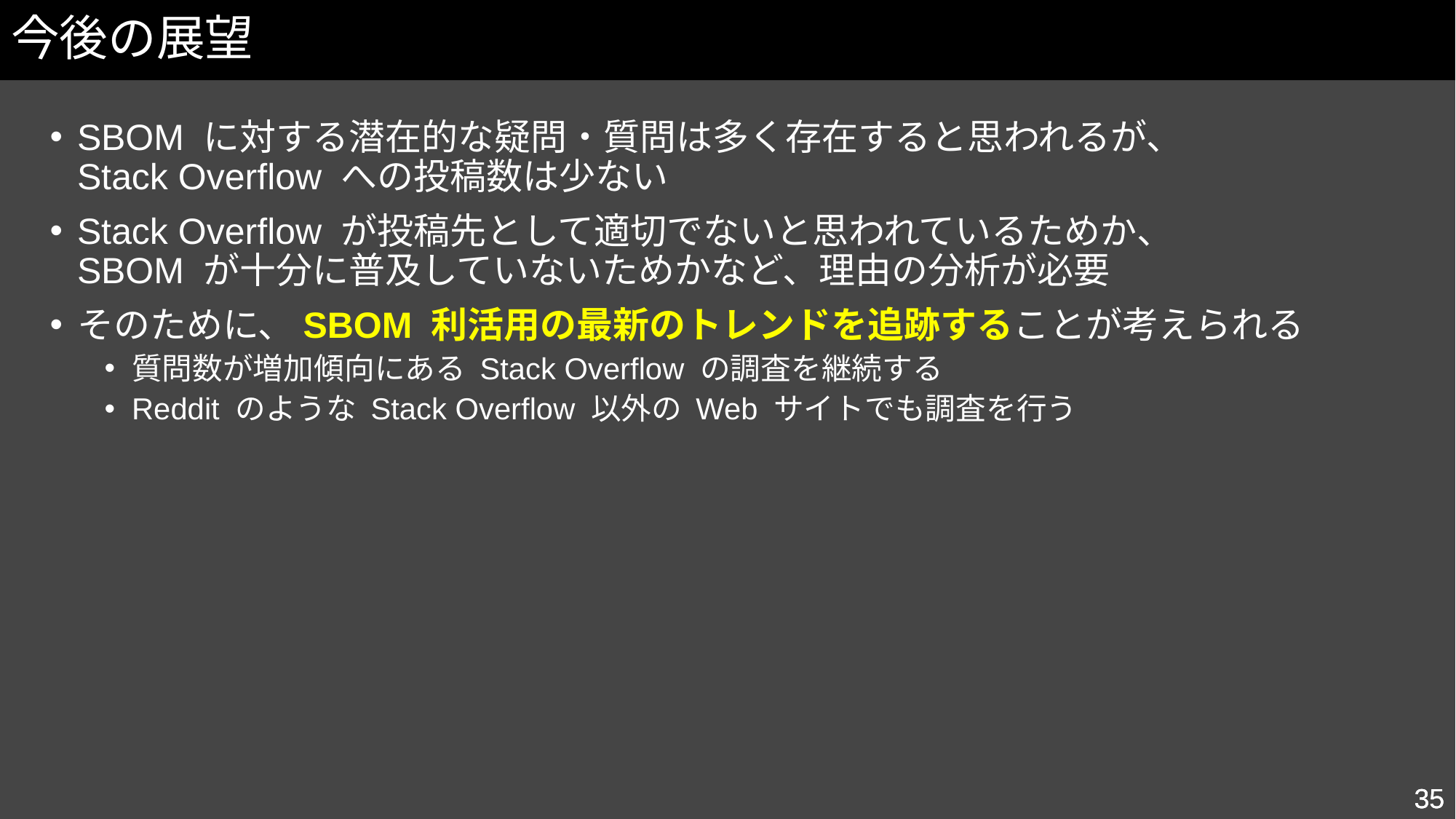

# 今後の展望
SBOM に対する潜在的な疑問・質問は多く存在すると思われるが、
Stack Overflow への投稿数は少ない
Stack Overflow が投稿先として適切でないと思われているためか、
SBOM が十分に普及していないためかなど、理由の分析が必要
そのために、SBOM 利活用の最新のトレンドを追跡することが考えられる
質問数が増加傾向にある Stack Overflow の調査を継続する
Reddit のような Stack Overflow 以外の Web サイトでも調査を行う